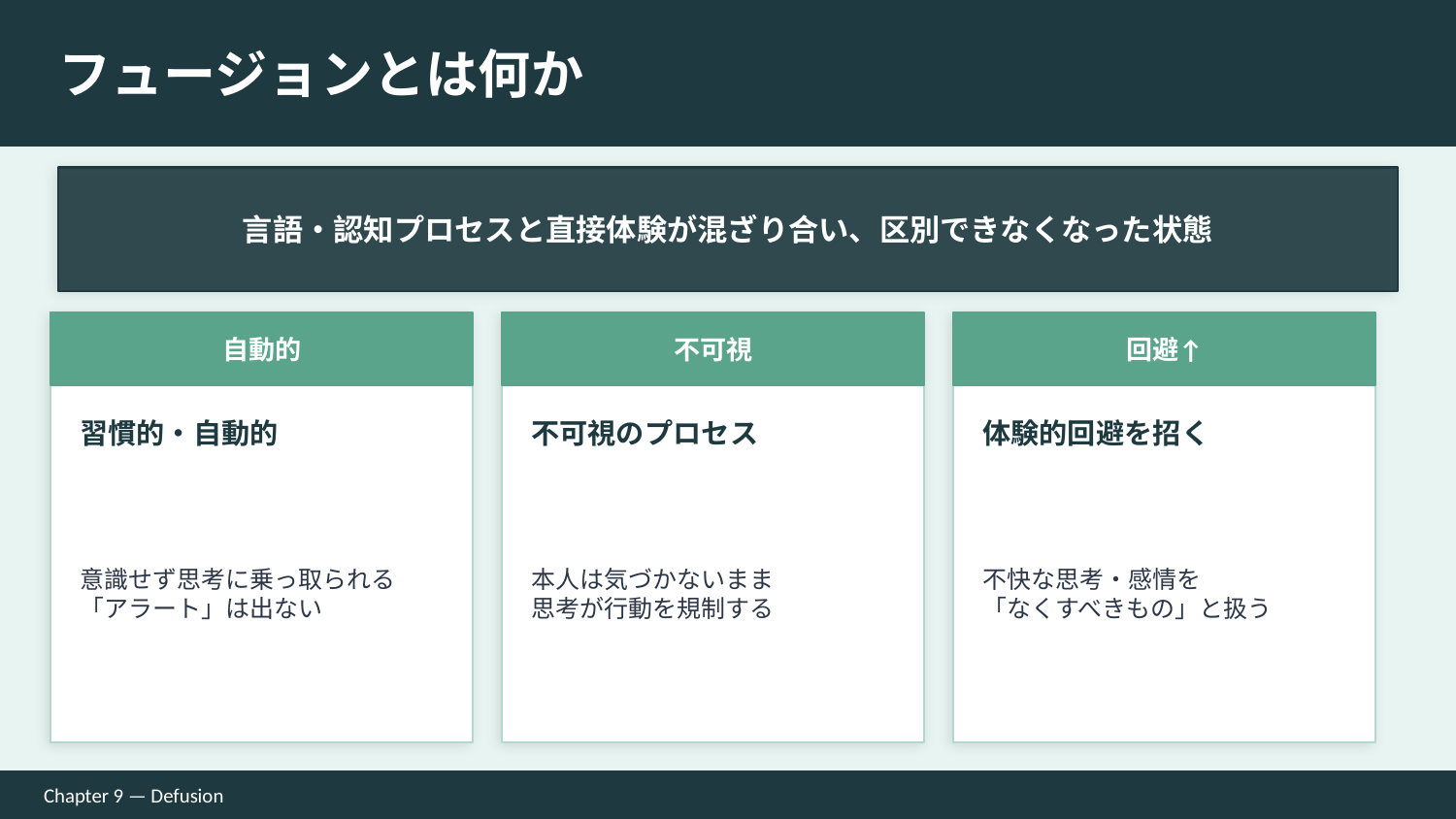

フュージョンとは何か

言語・認知プロセスと直接体験が混ざり合い、区別できなくなった状態

自動的

不可視

回避↑
習慣的・自動的
不可視のプロセス
体験的回避を招く
意識せず思考に乗っ取られる
「アラート」は出ない
本人は気づかないまま
思考が行動を規制する
不快な思考・感情を
「なくすべきもの」と扱う

Chapter 9 — Defusion